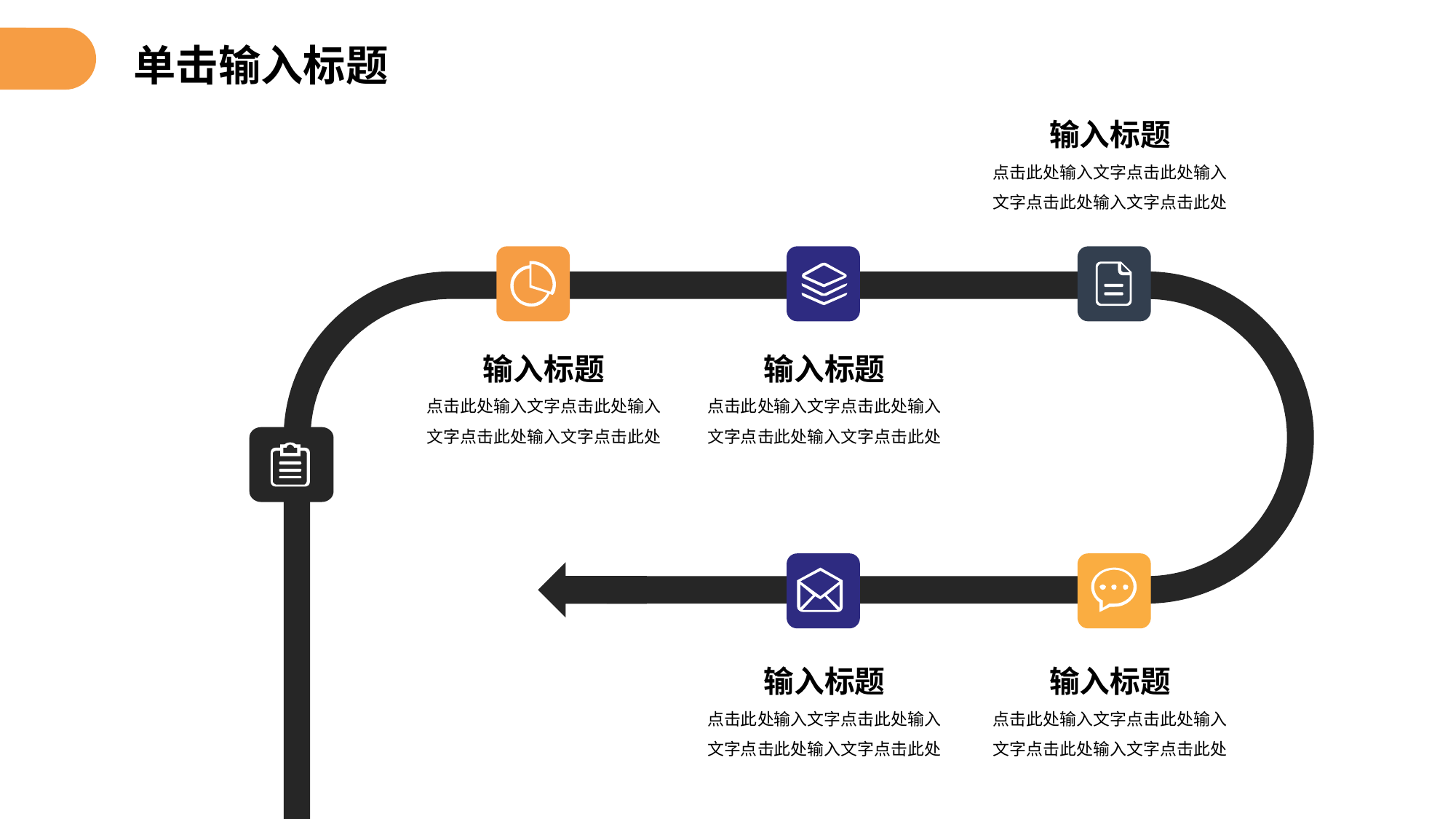

单击输入标题
输入标题
点击此处输入文字点击此处输入文字点击此处输入文字点击此处

输入标题
点击此处输入文字点击此处输入文字点击此处输入文字点击此处
输入标题
点击此处输入文字点击此处输入文字点击此处输入文字点击此处

输入标题
点击此处输入文字点击此处输入文字点击此处输入文字点击此处
输入标题
点击此处输入文字点击此处输入文字点击此处输入文字点击此处